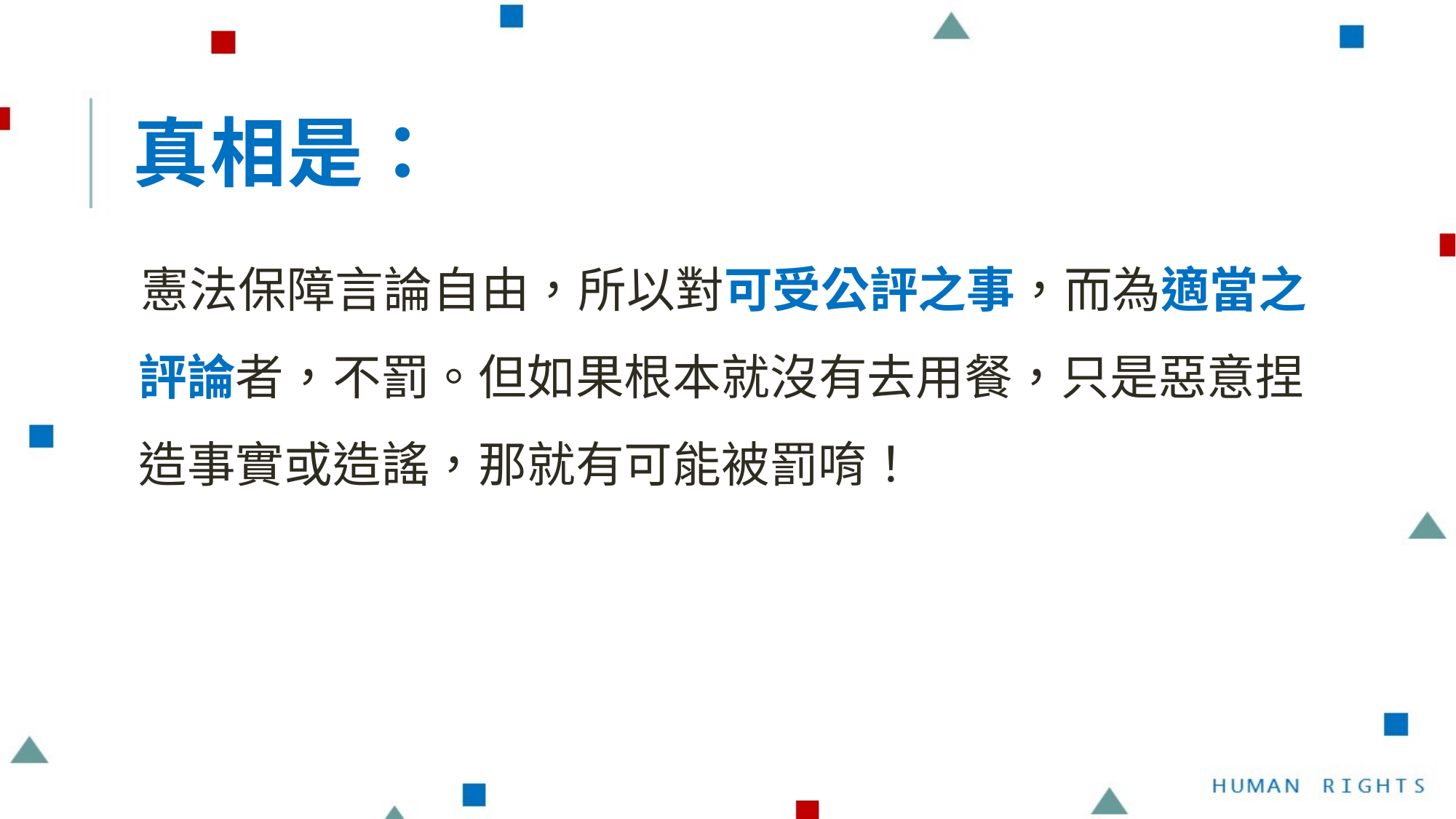

# 真相是：
憲法保障言論自由，所以對可受公評之事，而為適當之評論者，不罰。但如果根本就沒有去用餐，只是惡意捏造事實或造謠，那就有可能被罰唷！